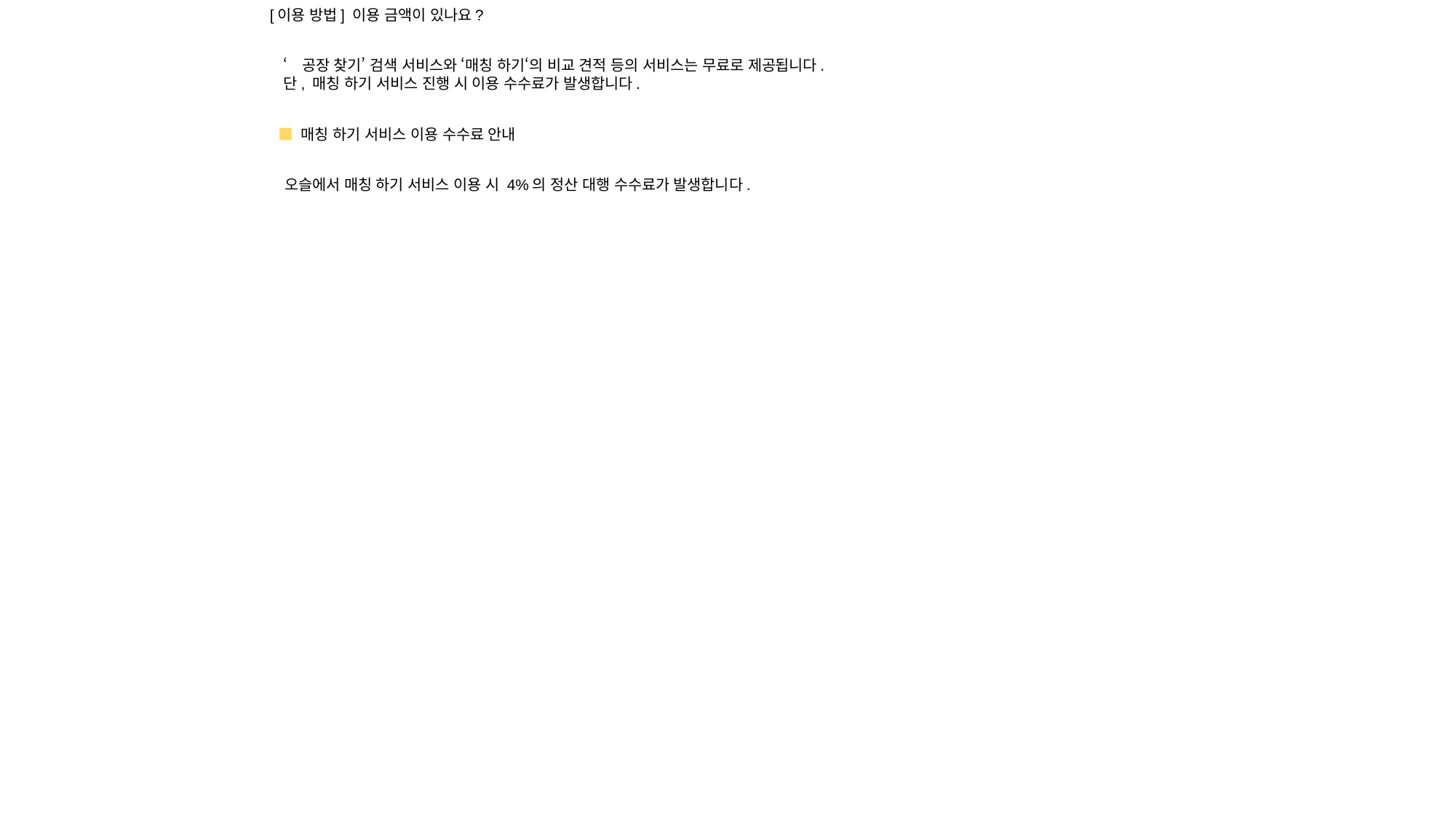

[이용 방법] 이용 금액이 있나요?
‘공장 찾기’ 검색 서비스와 ‘매칭 하기‘의 비교 견적 등의 서비스는 무료로 제공됩니다.
단, 매칭 하기 서비스 진행 시 이용 수수료가 발생합니다.
■ 매칭 하기 서비스 이용 수수료 안내
오슬에서 매칭 하기 서비스 이용 시 4%의 정산 대행 수수료가 발생합니다.